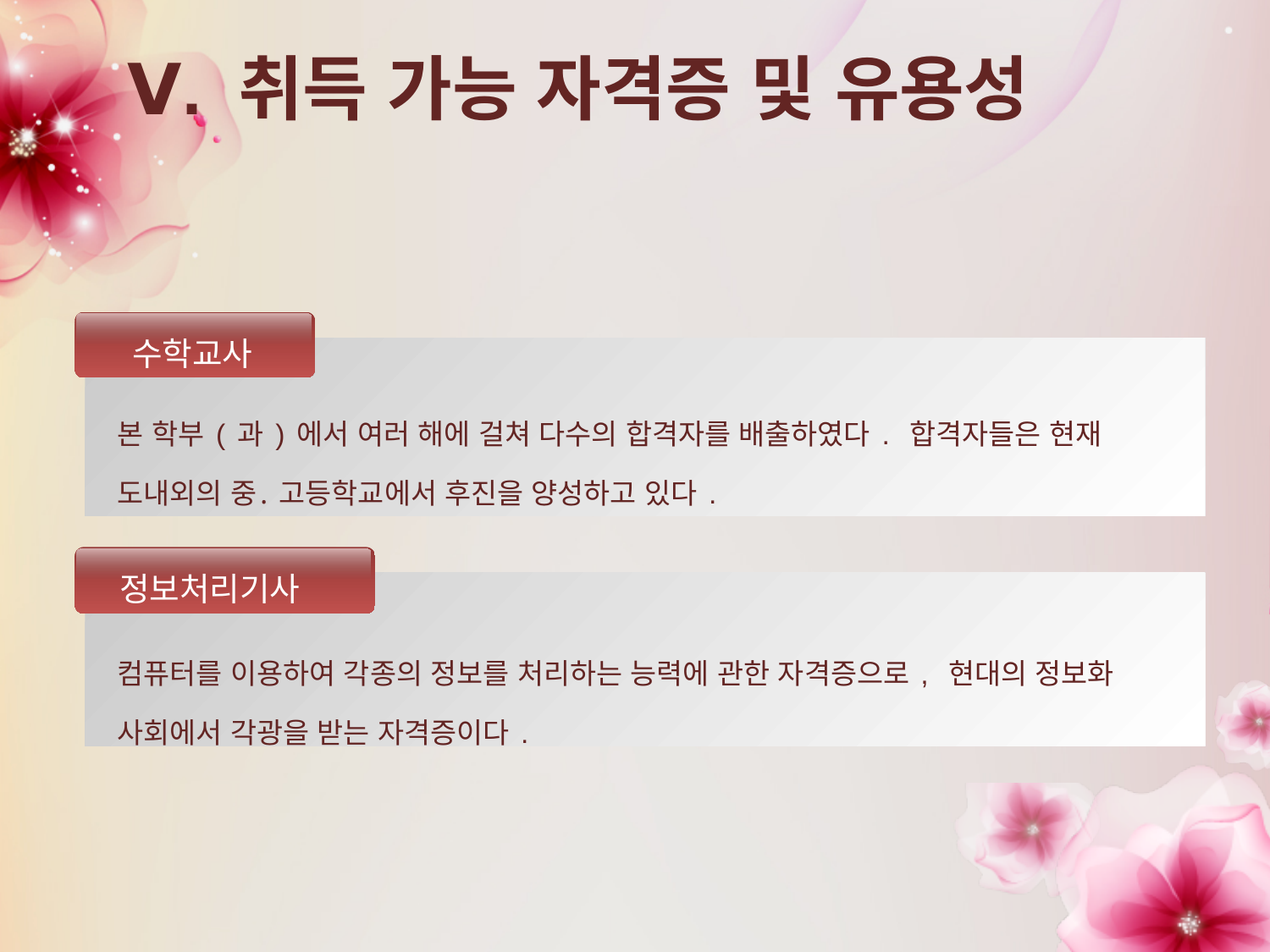

# Ⅴ. 취득 가능 자격증 및 유용성

수학교사

본 학부(과)에서 여러 해에 걸쳐 다수의 합격자를 배출하였다. 합격자들은 현재 도내외의 중․ 고등학교에서 후진을 양성하고 있다.

정보처리기사

컴퓨터를 이용하여 각종의 정보를 처리하는 능력에 관한 자격증으로, 현대의 정보화 사회에서 각광을 받는 자격증이다.